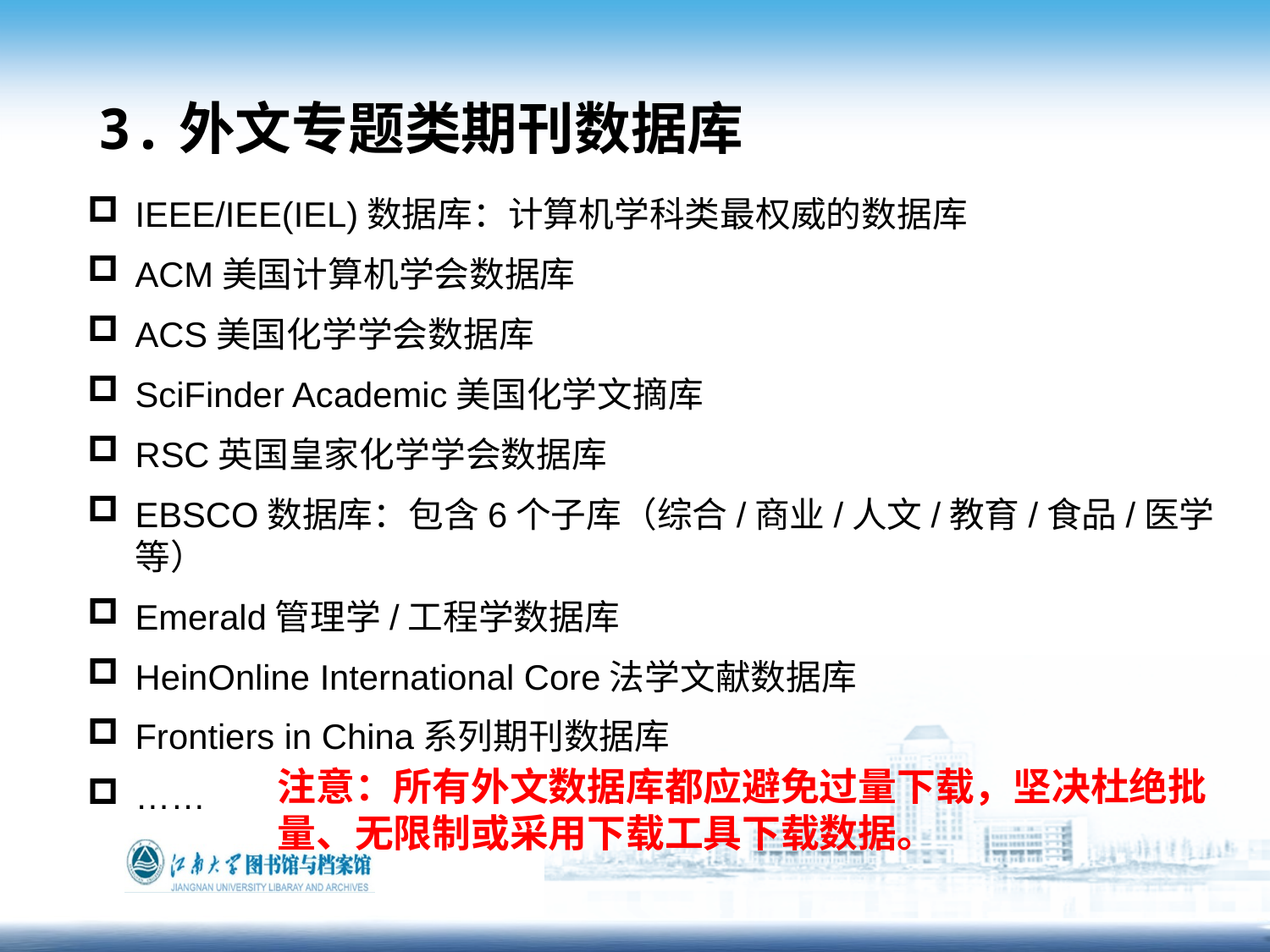

3.外文专题类期刊数据库
IEEE/IEE(IEL)数据库：计算机学科类最权威的数据库
ACM美国计算机学会数据库
ACS美国化学学会数据库
SciFinder Academic美国化学文摘库
RSC英国皇家化学学会数据库
EBSCO数据库：包含6个子库（综合/商业/人文/教育/食品/医学等）
Emerald管理学/工程学数据库
HeinOnline International Core法学文献数据库
Frontiers in China系列期刊数据库
……
注意：所有外文数据库都应避免过量下载，坚决杜绝批量、无限制或采用下载工具下载数据。